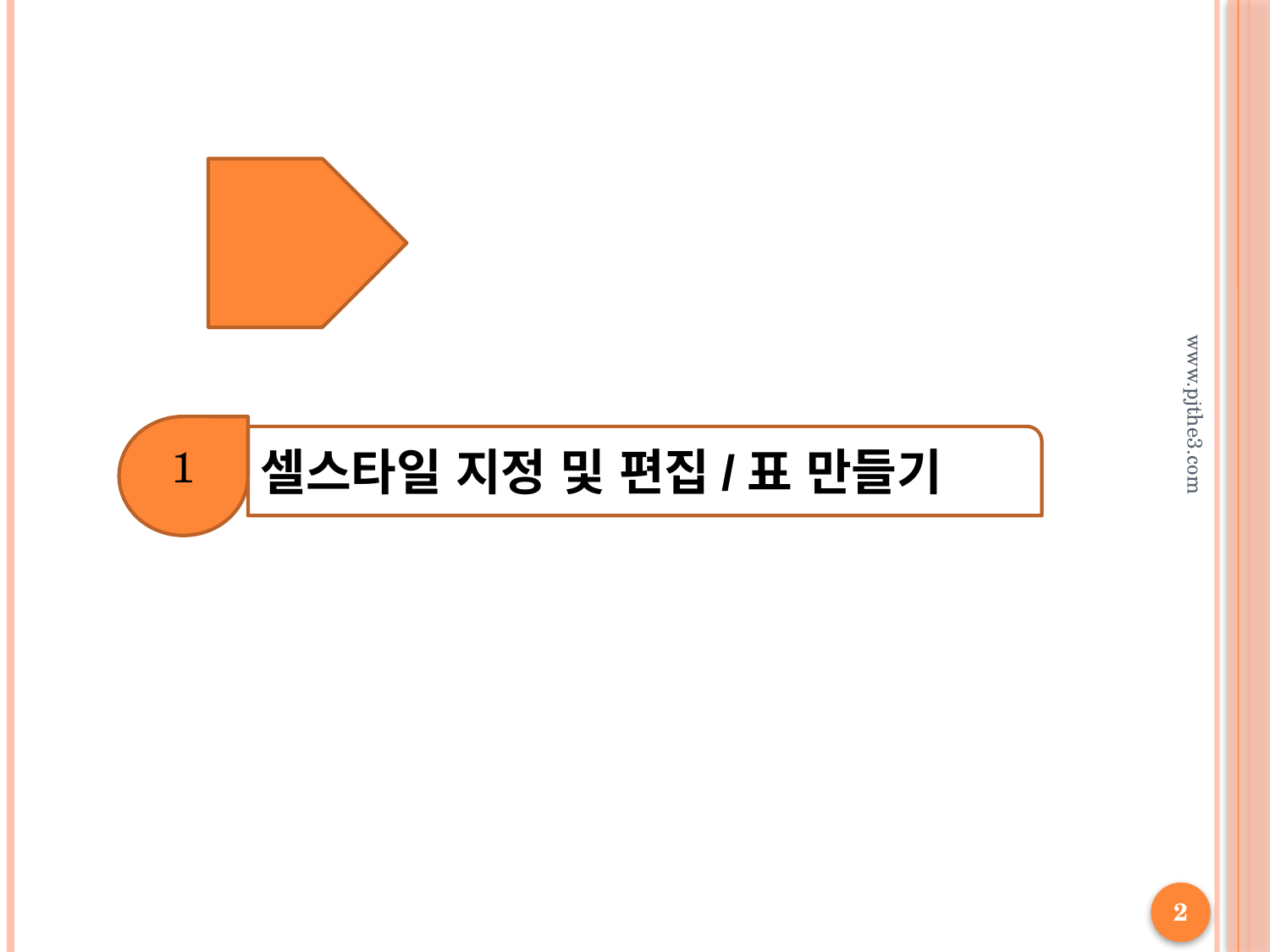

1
셀스타일 지정 및 편집/표 만들기
www.pjthe3.com
2